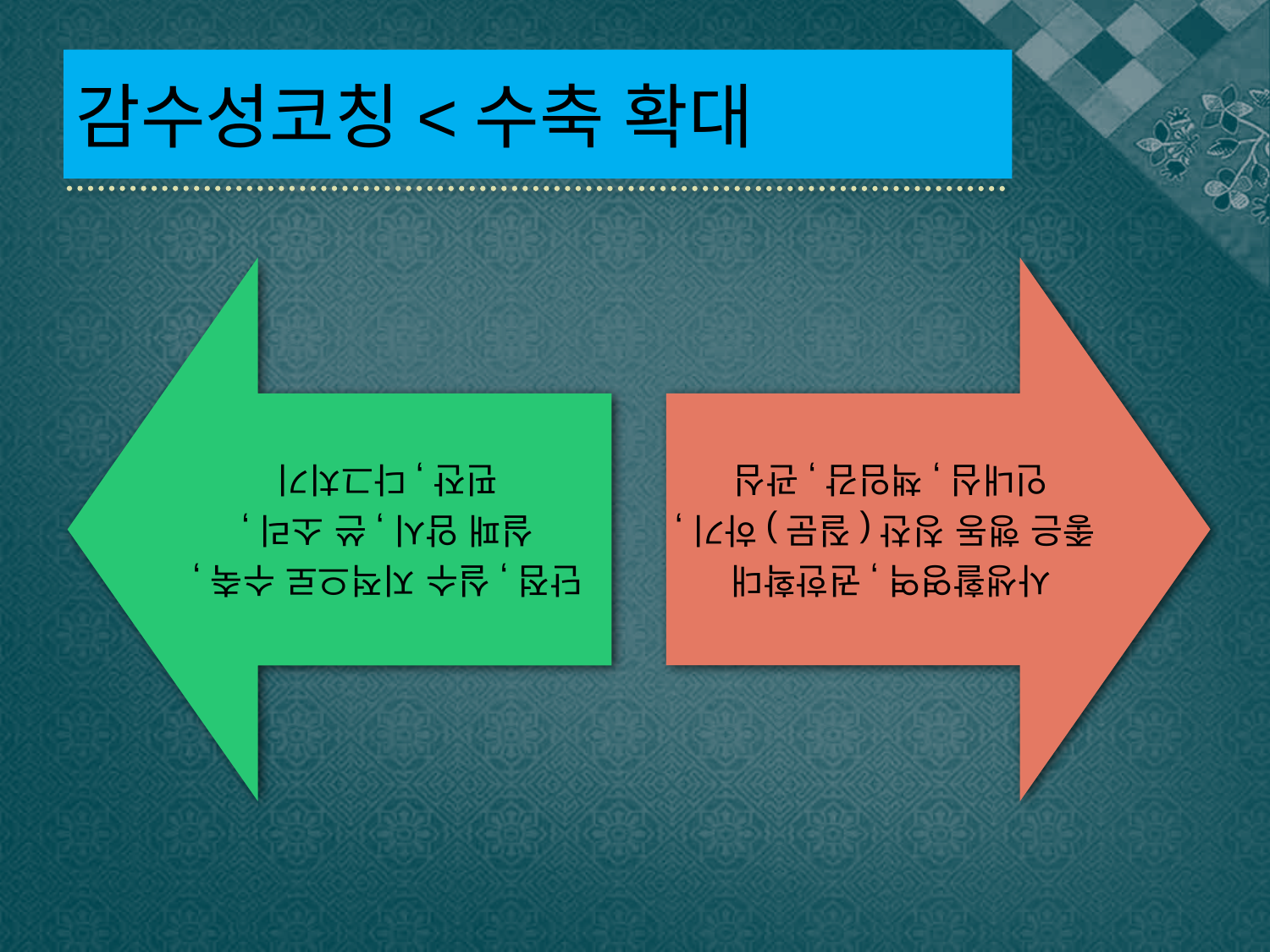

# 감수성코칭<수축 확대
단점,실수 지적으로 수축,
실패 암시,쓴 소리,
핀잔,다그치기
사생활영역,권한확대
좋은 행동 칭찬(질문)하기,
인내심,책임감,관심